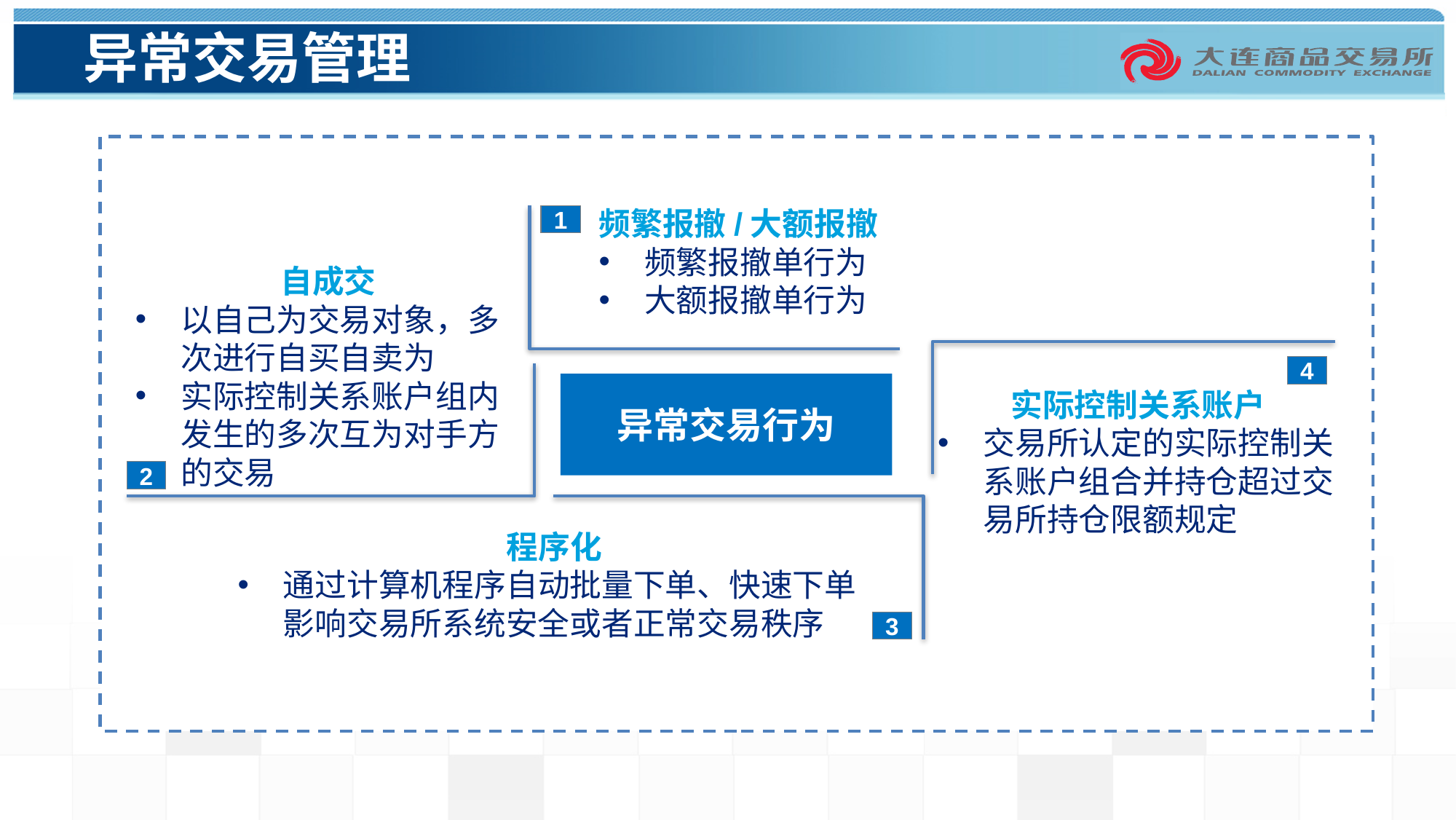

# 异常交易管理

频繁报撤/大额报撤
频繁报撤单行为
大额报撤单行为
1

自成交
以自己为交易对象，多次进行自买自卖为
实际控制关系账户组内发生的多次互为对手方的交易

4
异常交易行为
实际控制关系账户
交易所认定的实际控制关系账户组合并持仓超过交易所持仓限额规定
2

程序化
通过计算机程序自动批量下单、快速下单影响交易所系统安全或者正常交易秩序
3